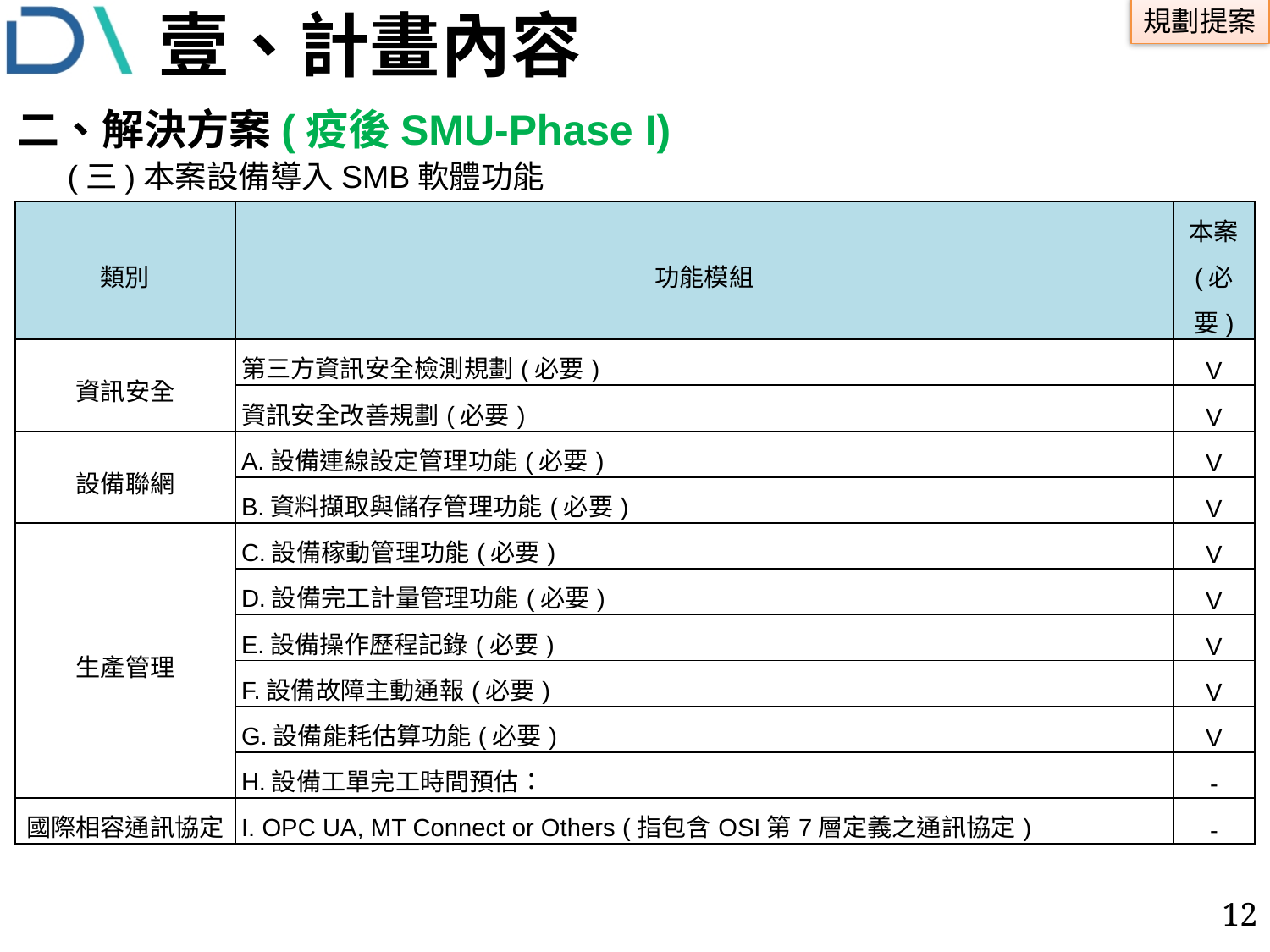

# 壹、計畫內容
二、解決方案(疫後SMU-Phase I)
(三)本案設備導入SMB軟體功能
| 類別 | 功能模組 | 本案 (必要) |
| --- | --- | --- |
| 資訊安全 | 第三方資訊安全檢測規劃(必要) | V |
|  | 資訊安全改善規劃(必要) | V |
| 設備聯網 | A.設備連線設定管理功能(必要) | V |
|  | B.資料擷取與儲存管理功能(必要) | V |
| 生產管理 | C.設備稼動管理功能(必要) | V |
|  | D.設備完工計量管理功能(必要) | V |
|  | E.設備操作歷程記錄(必要) | V |
|  | F.設備故障主動通報(必要) | V |
|  | G.設備能耗估算功能(必要) | V |
|  | H.設備工單完工時間預估： | - |
| 國際相容通訊協定 | I. OPC UA, MT Connect or Others (指包含OSI第7層定義之通訊協定) | - |
12